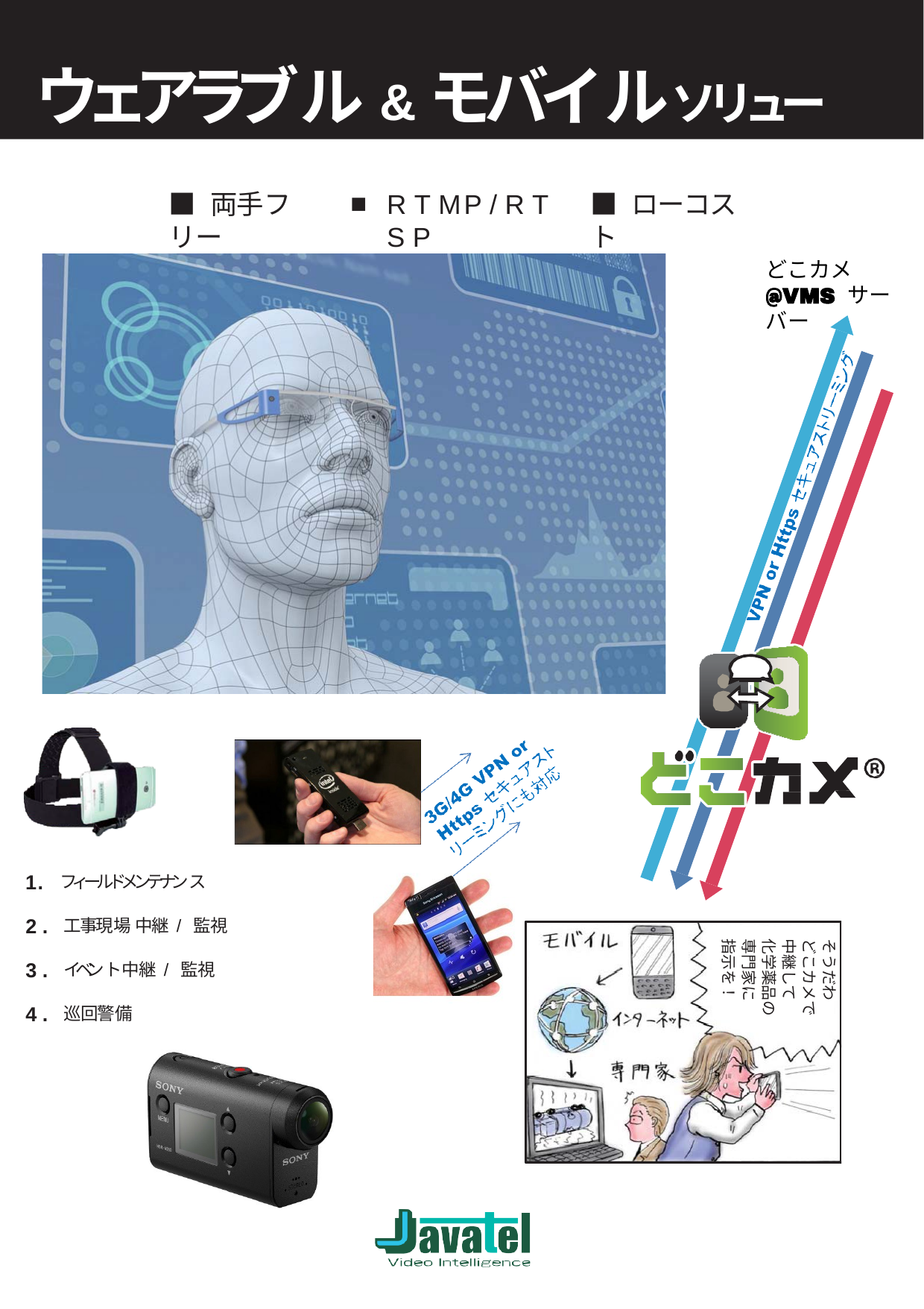

ウェアラブル&モバイルソリューション
■ 両手フリー
R T MP / R T S P
■ ローコスト

どこカメ@VMS サーバー

1.  フィールドメンテナンス
2 .  工事現場 中継/ 監視
3 .  イベント中継/ 監視
4 .  巡回警備

そうだわ どこカメで 中継して 化学薬品の 専門家に 指示を！

4